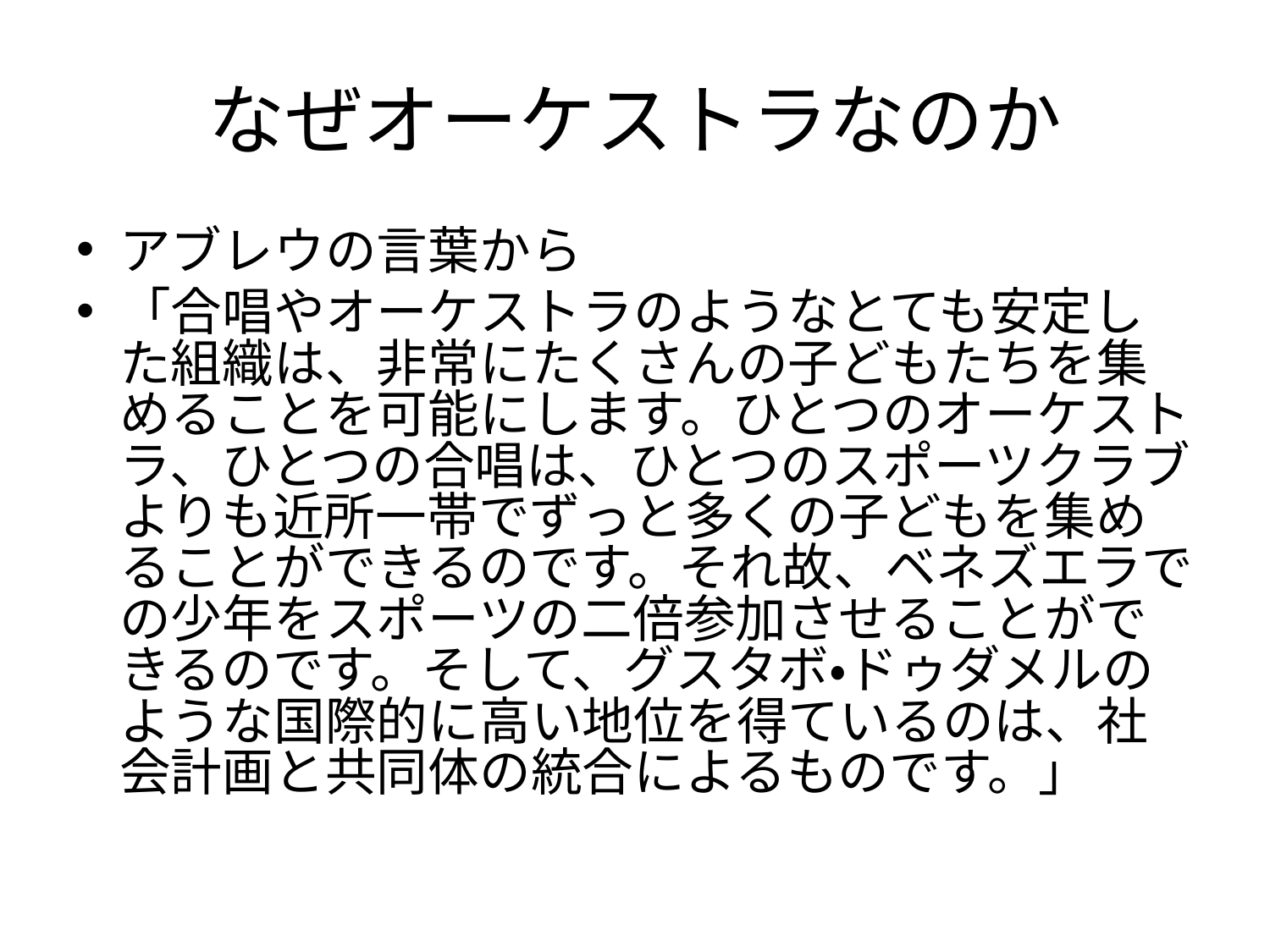

# なぜオーケストラなのか
アブレウの言葉から
「合唱やオーケストラのようなとても安定した組織は、非常にたくさんの子どもたちを集めることを可能にします。ひとつのオーケストラ、ひとつの合唱は、ひとつのスポーツクラブよりも近所一帯でずっと多くの子どもを集めることができるのです。それ故、ベネズエラでの少年をスポーツの二倍参加させることができるのです。そして、グスタボ・ドゥダメルのような国際的に高い地位を得ているのは、社会計画と共同体の統合によるものです。」